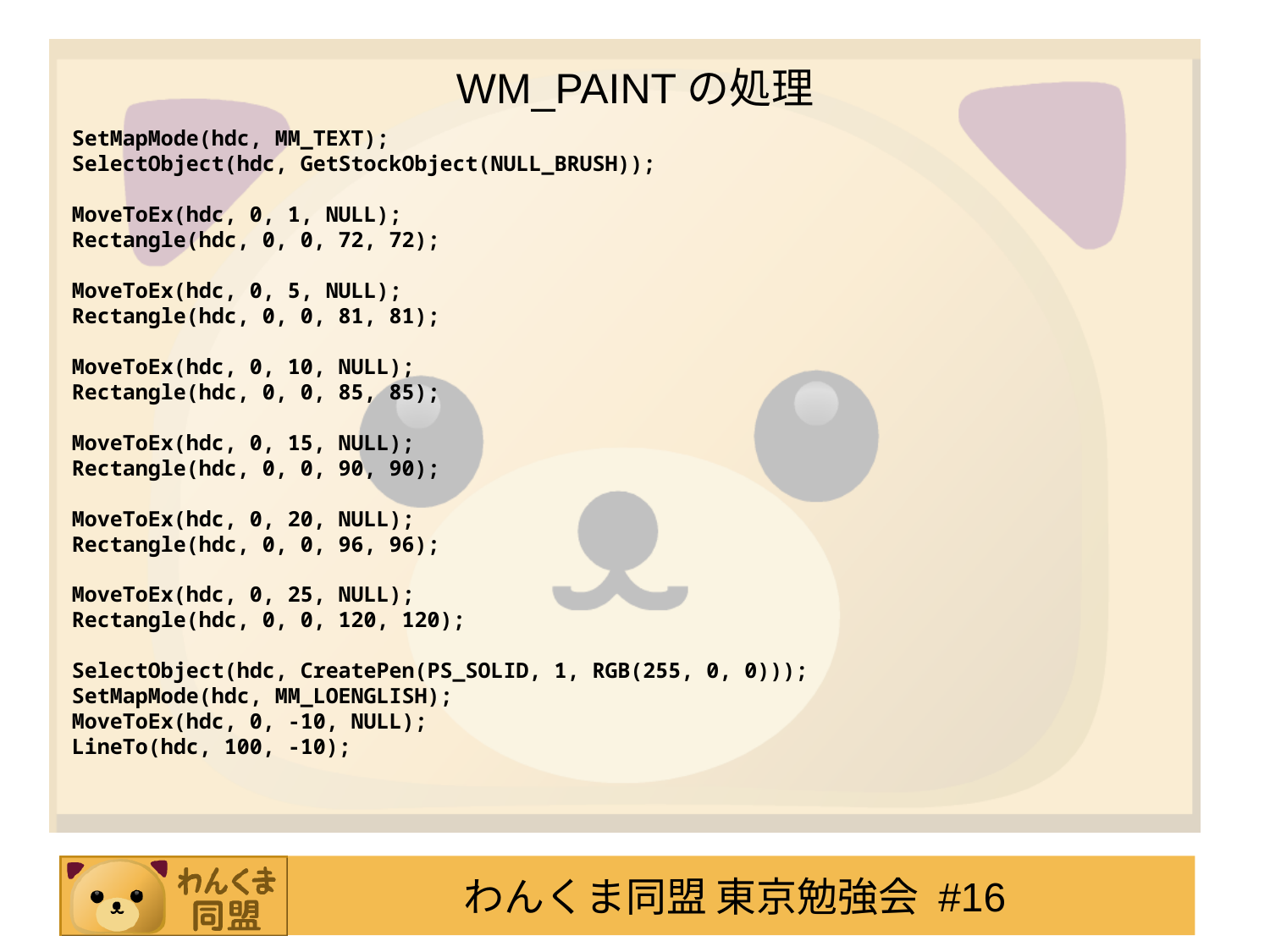

# WM_PAINTの処理
SetMapMode(hdc, MM_TEXT);
SelectObject(hdc, GetStockObject(NULL_BRUSH));

MoveToEx(hdc, 0, 1, NULL);
Rectangle(hdc, 0, 0, 72, 72);

MoveToEx(hdc, 0, 5, NULL);
Rectangle(hdc, 0, 0, 81, 81);

MoveToEx(hdc, 0, 10, NULL);
Rectangle(hdc, 0, 0, 85, 85);

MoveToEx(hdc, 0, 15, NULL);
Rectangle(hdc, 0, 0, 90, 90);

MoveToEx(hdc, 0, 20, NULL);
Rectangle(hdc, 0, 0, 96, 96);

MoveToEx(hdc, 0, 25, NULL);
Rectangle(hdc, 0, 0, 120, 120);

SelectObject(hdc, CreatePen(PS_SOLID, 1, RGB(255, 0, 0)));
SetMapMode(hdc, MM_LOENGLISH);
MoveToEx(hdc, 0, -10, NULL);
LineTo(hdc, 100, -10);